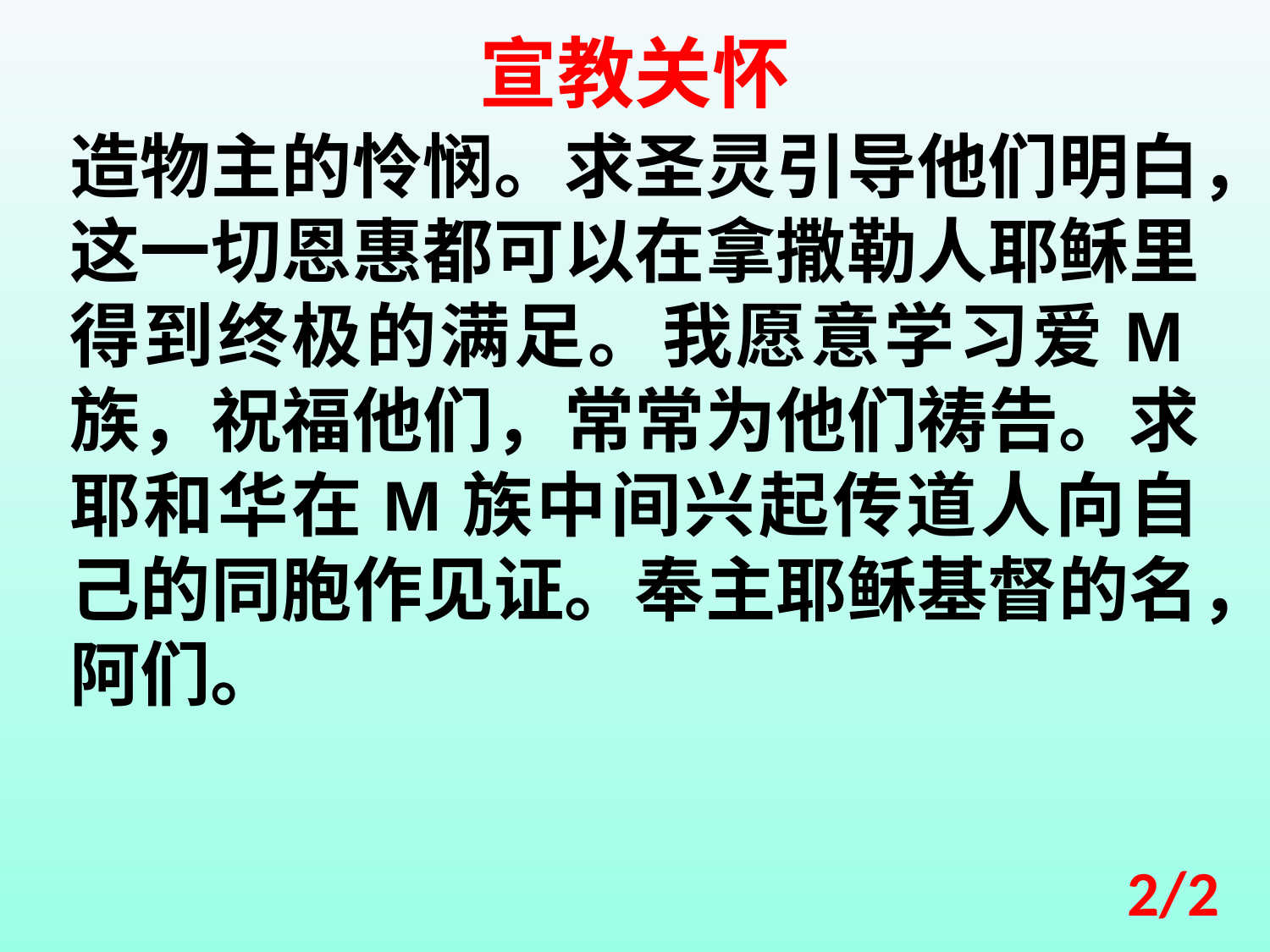

宣教关怀
造物主的怜悯。求圣灵引导他们明白，这一切恩惠都可以在拿撒勒人耶稣里得到终极的满足。我愿意学习爱M族，祝福他们，常常为他们祷告。求耶和华在M族中间兴起传道人向自己的同胞作见证。奉主耶稣基督的名，阿们。
2/2